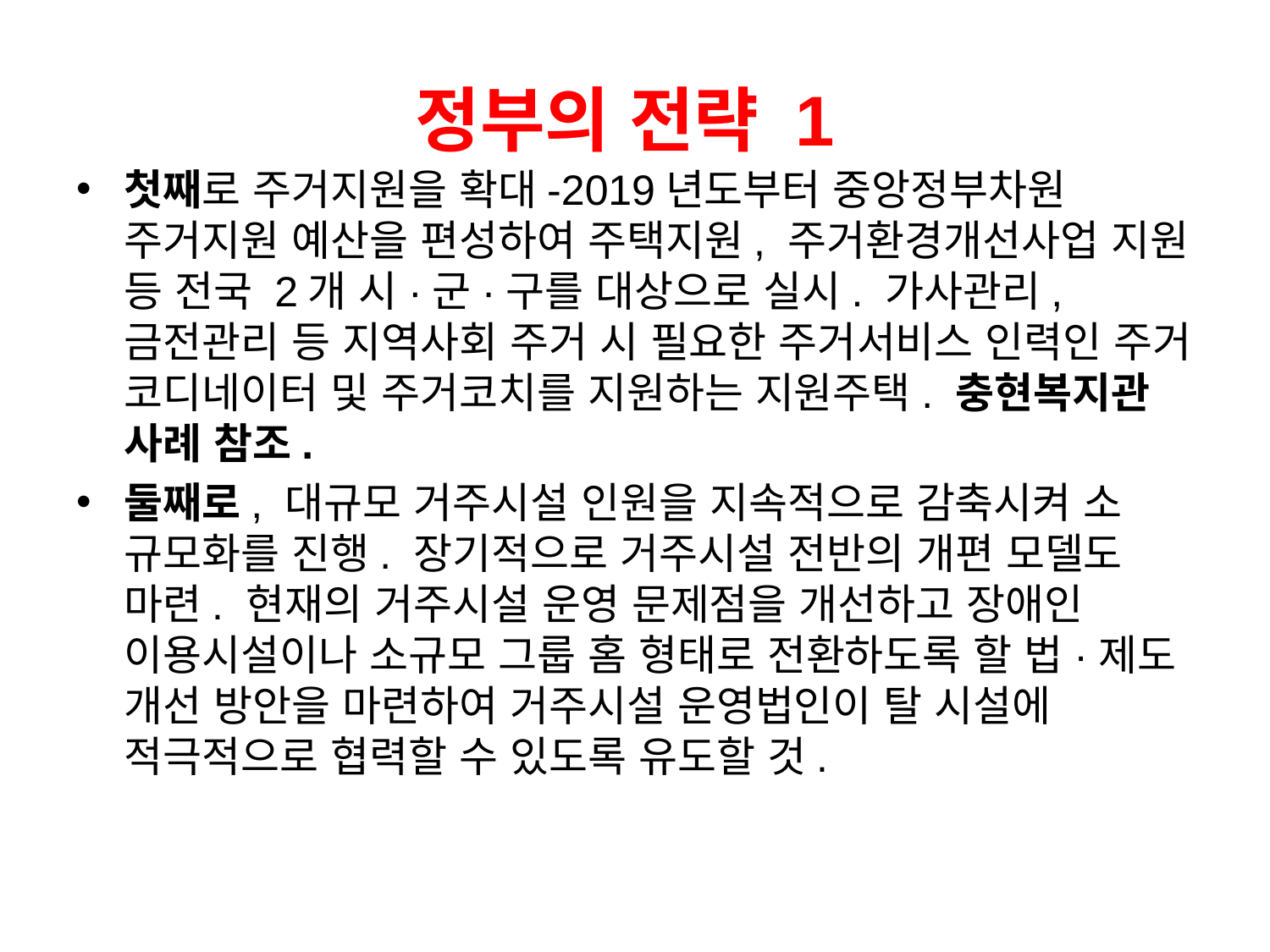

# 정부의 전략 1
첫째로 주거지원을 확대-2019년도부터 중앙정부차원 주거지원 예산을 편성하여 주택지원, 주거환경개선사업 지원 등 전국 2개 시·군·구를 대상으로 실시. 가사관리, 금전관리 등 지역사회 주거 시 필요한 주거서비스 인력인 주거 코디네이터 및 주거코치를 지원하는 지원주택. 충현복지관 사례 참조.
둘째로, 대규모 거주시설 인원을 지속적으로 감축시켜 소 규모화를 진행. 장기적으로 거주시설 전반의 개편 모델도 마련. 현재의 거주시설 운영 문제점을 개선하고 장애인 이용시설이나 소규모 그룹 홈 형태로 전환하도록 할 법·제도 개선 방안을 마련하여 거주시설 운영법인이 탈 시설에 적극적으로 협력할 수 있도록 유도할 것.